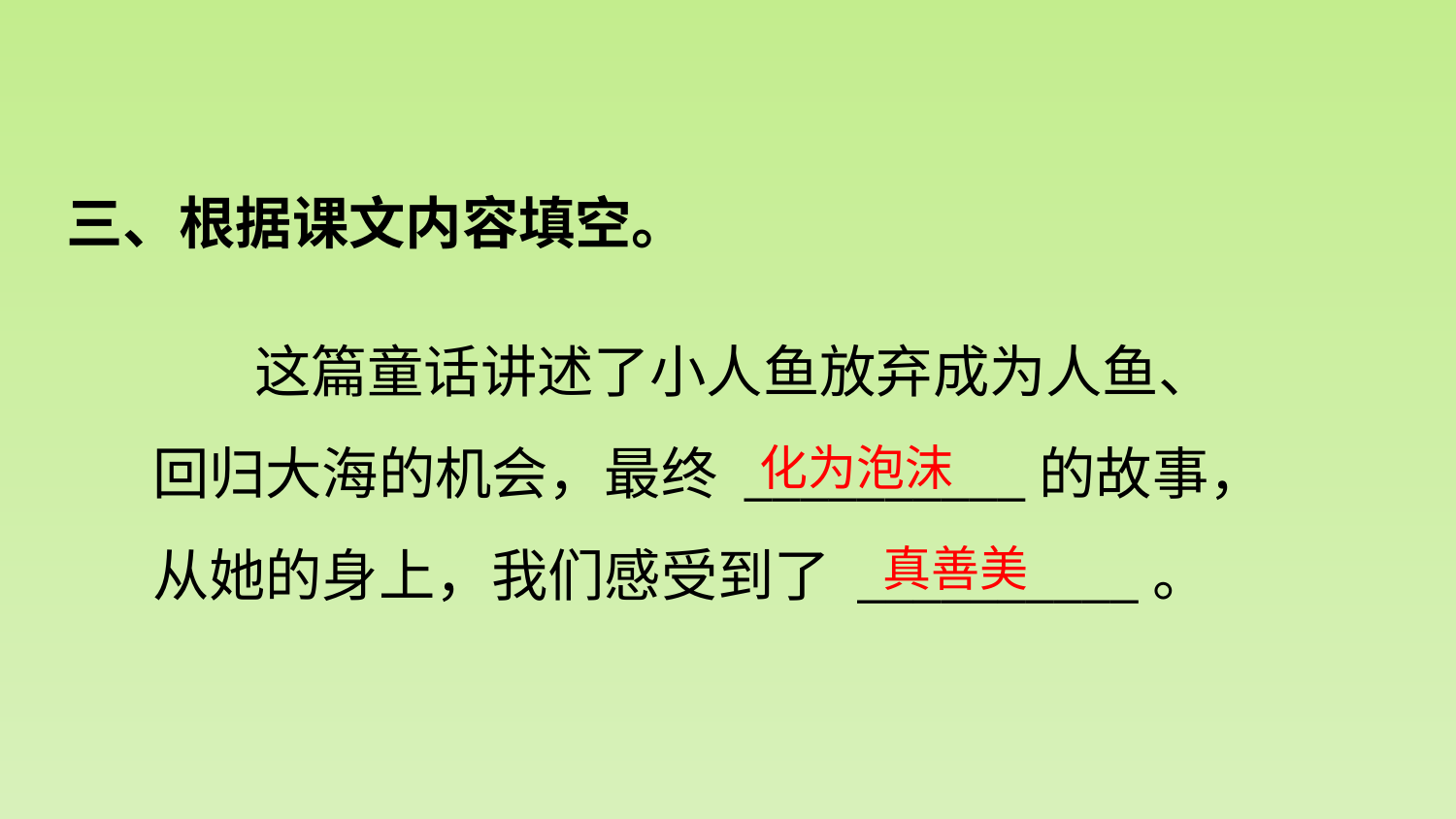

三、根据课文内容填空。
       这篇童话讲述了小人鱼放弃成为人鱼、回归大海的机会，最终 __________的故事，从她的身上，我们感受到了 __________。
化为泡沫
真善美